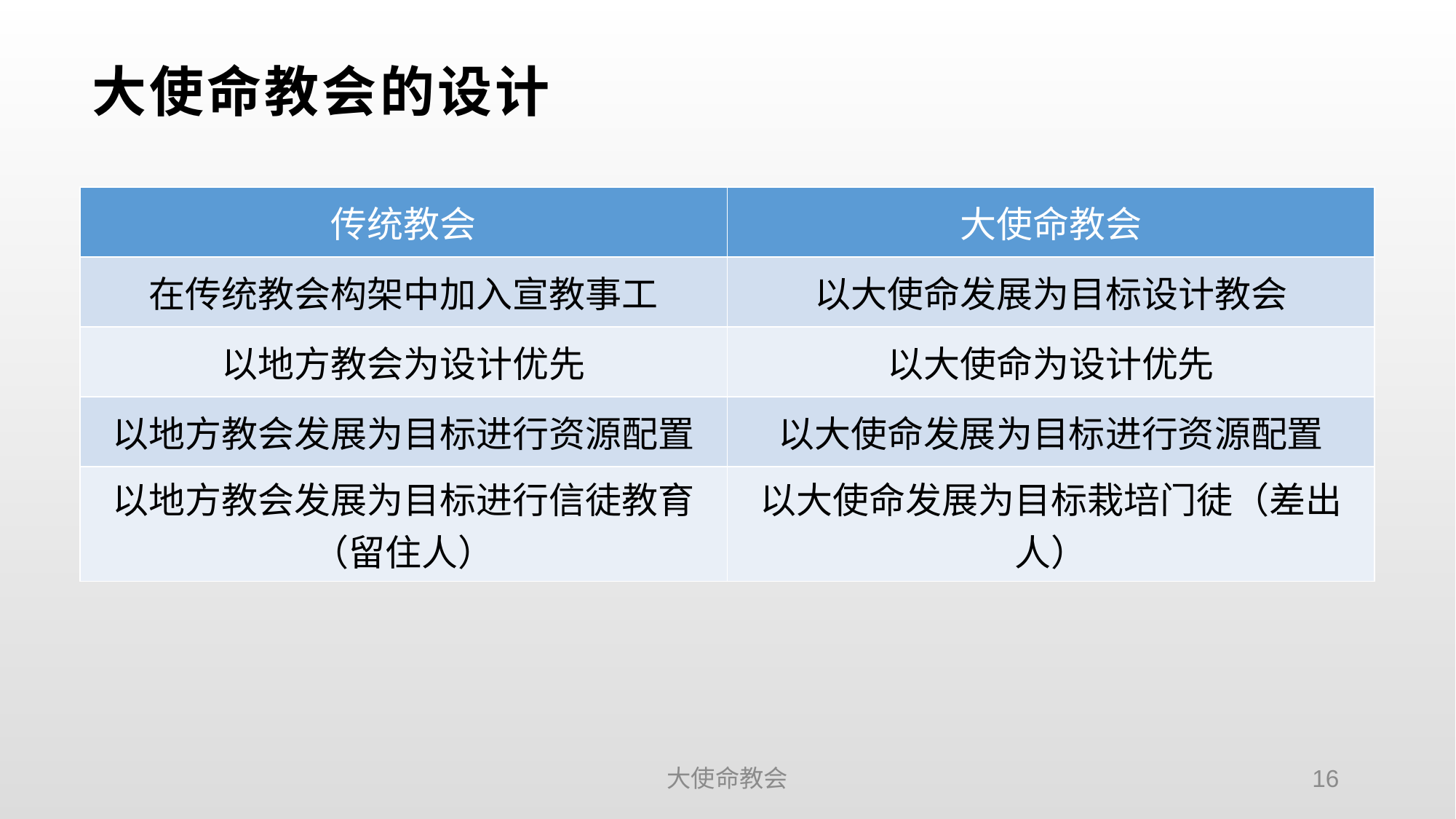

# 大使命教会的设计
| 传统教会 | 大使命教会 |
| --- | --- |
| 在传统教会构架中加入宣教事工 | 以大使命发展为目标设计教会 |
| 以地方教会为设计优先 | 以大使命为设计优先 |
| 以地方教会发展为目标进行资源配置 | 以大使命发展为目标进行资源配置 |
| 以地方教会发展为目标进行信徒教育（留住人） | 以大使命发展为目标栽培门徒（差出人） |
大使命教会
16